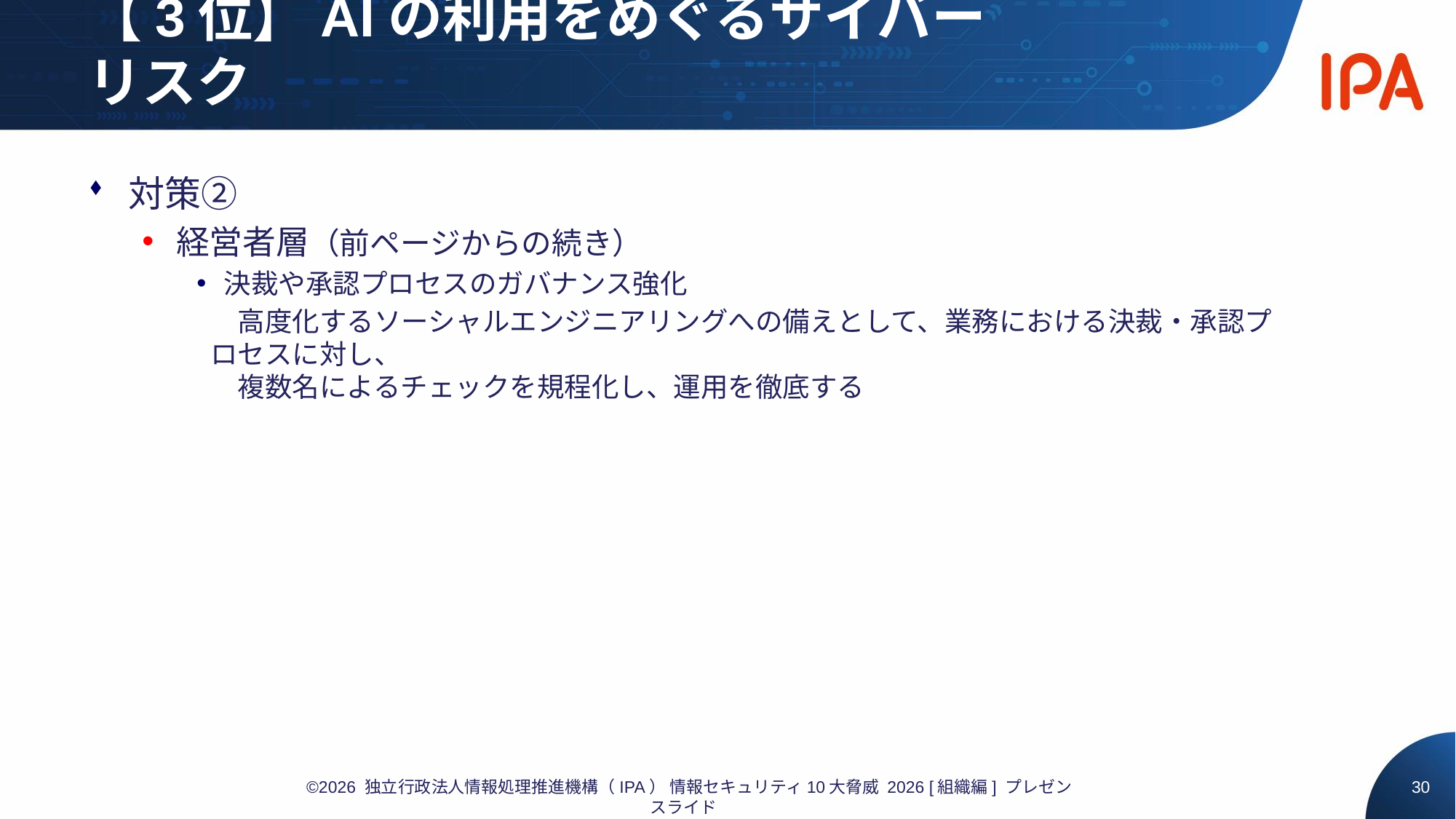

# 【3位】AIの利用をめぐるサイバーリスク
対策②
経営者層（前ページからの続き）
決裁や承認プロセスのガバナンス強化
　高度化するソーシャルエンジニアリングへの備えとして、業務における決裁・承認プロセスに対し、
　複数名によるチェックを規程化し、運用を徹底する

30
©2026 独立行政法人情報処理推進機構（IPA） 情報セキュリティ10大脅威 2026 [組織編] プレゼンスライド